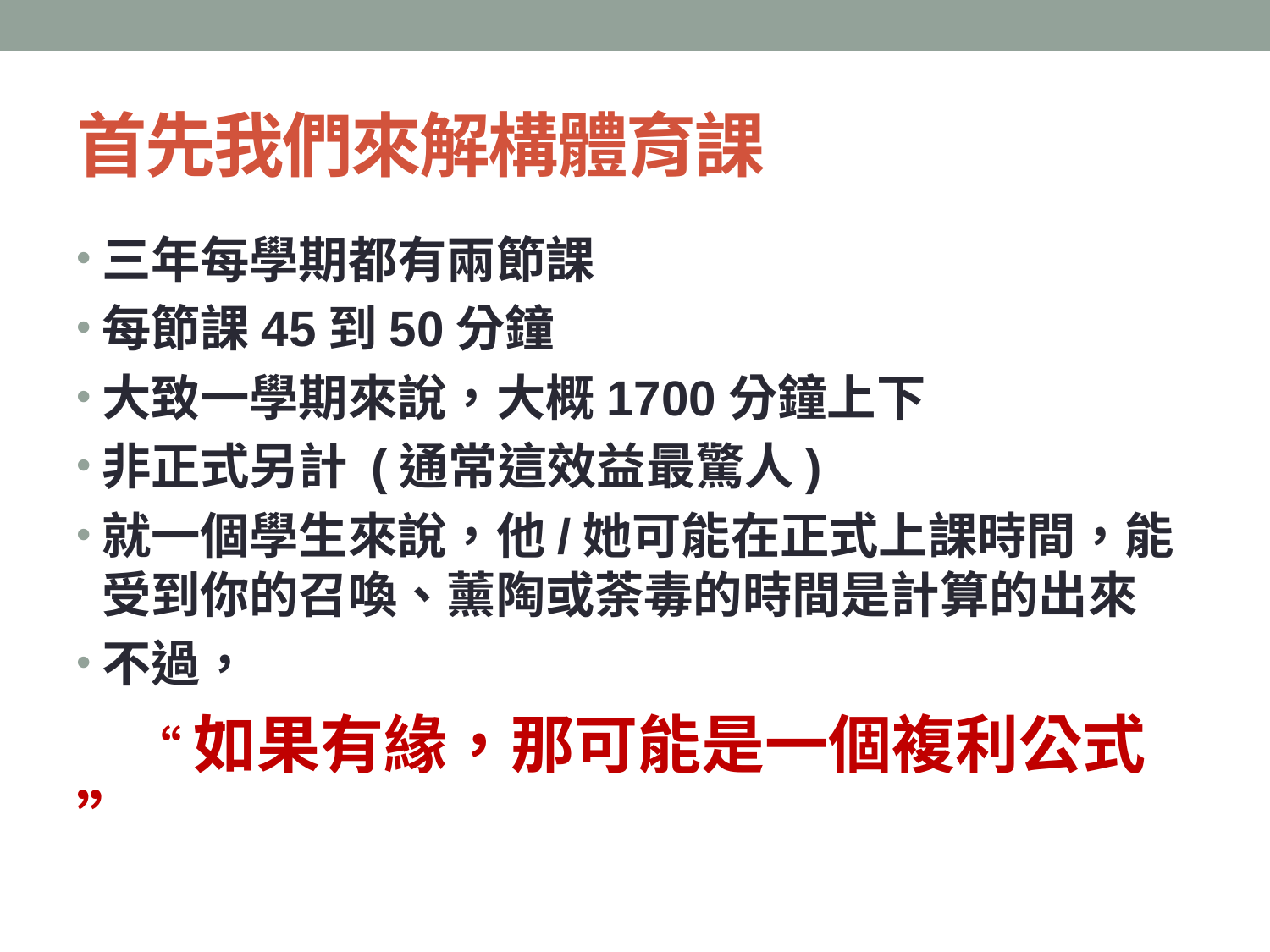

# 首先我們來解構體育課
三年每學期都有兩節課
每節課45到50分鐘
大致一學期來說，大概1700分鐘上下
非正式另計 (通常這效益最驚人)
就一個學生來說，他/她可能在正式上課時間，能受到你的召喚、薰陶或荼毒的時間是計算的出來
不過，
     “如果有緣，那可能是一個複利公式”